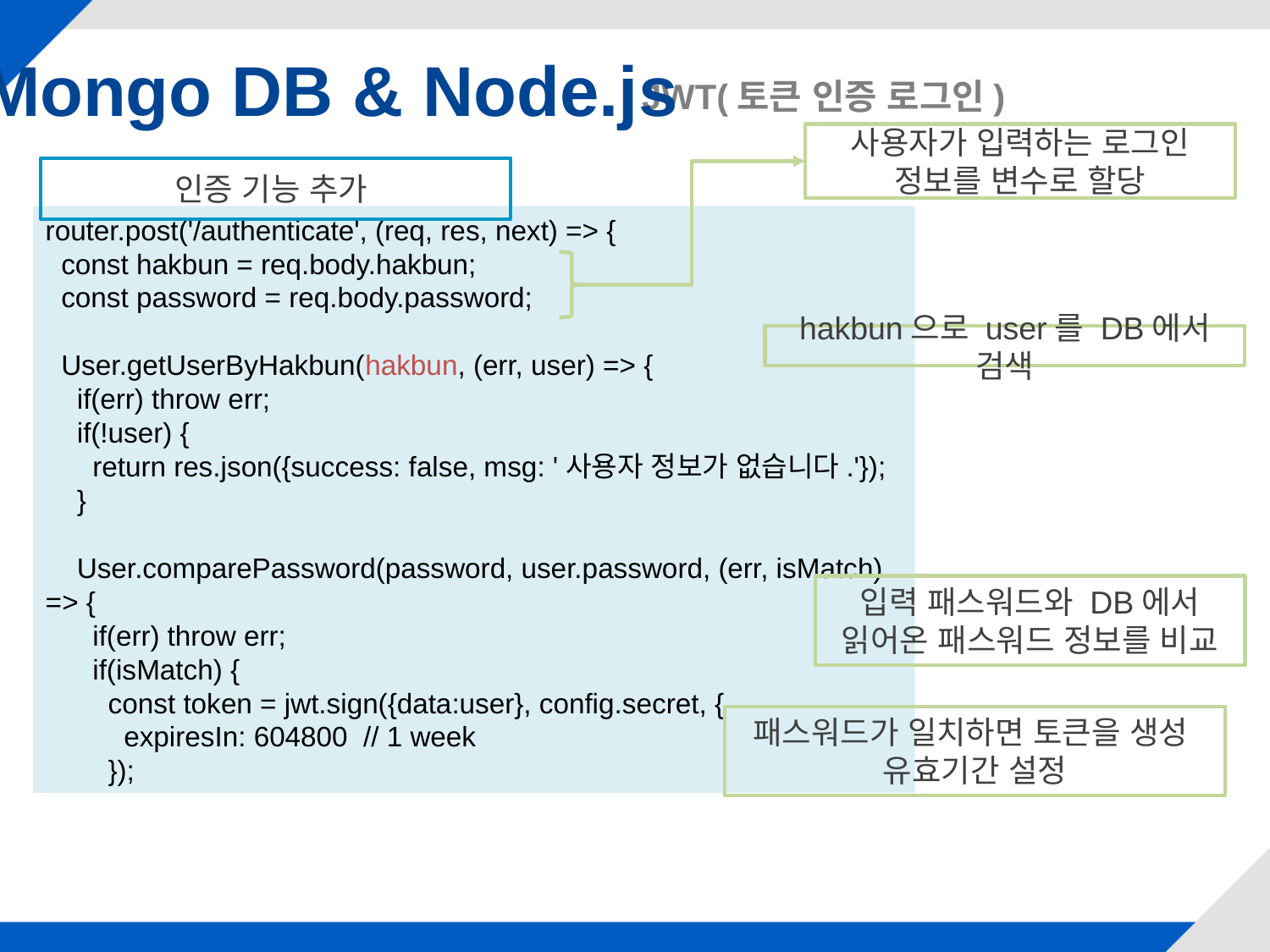

Mongo DB & Node.js

JWT(토큰 인증 로그인)
사용자가 입력하는 로그인 정보를 변수로 할당
인증 기능 추가
router.post('/authenticate', (req, res, next) => {
  const hakbun = req.body.hakbun;
  const password = req.body.password;

  User.getUserByHakbun(hakbun, (err, user) => {
    if(err) throw err;
    if(!user) {
      return res.json({success: false, msg: '사용자 정보가 없습니다.'});
    }

    User.comparePassword(password, user.password, (err, isMatch) => {
      if(err) throw err;
      if(isMatch) {
        const token = jwt.sign({data:user}, config.secret, {
          expiresIn: 604800  // 1 week
        });

hakbun으로 user를 DB에서 검색
입력 패스워드와 DB에서 읽어온 패스워드 정보를 비교
패스워드가 일치하면 토큰을 생성
유효기간 설정